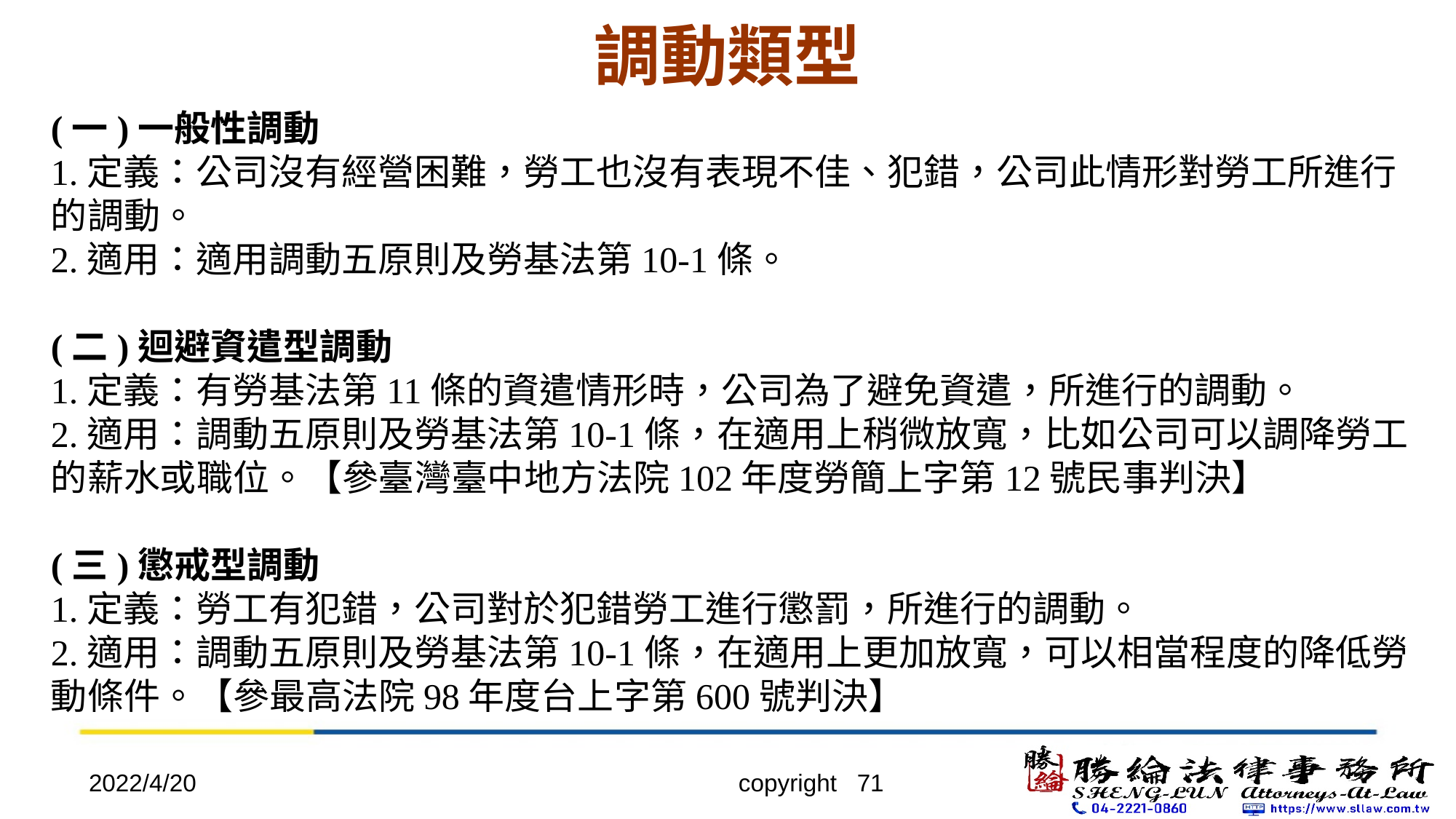

# 調動類型
(一)一般性調動
1.定義：公司沒有經營困難，勞工也沒有表現不佳、犯錯，公司此情形對勞工所進行的調動。
2.適用：適用調動五原則及勞基法第10-1條。

(二)迴避資遣型調動
1.定義：有勞基法第11條的資遣情形時，公司為了避免資遣，所進行的調動。
2.適用：調動五原則及勞基法第10-1條，在適用上稍微放寬，比如公司可以調降勞工的薪水或職位。【參臺灣臺中地方法院102年度勞簡上字第12號民事判決】

(三)懲戒型調動
1.定義：勞工有犯錯，公司對於犯錯勞工進行懲罰，所進行的調動。
2.適用：調動五原則及勞基法第10-1條，在適用上更加放寬，可以相當程度的降低勞動條件。【參最高法院98年度台上字第600號判決】
2022/4/20
copyright   71